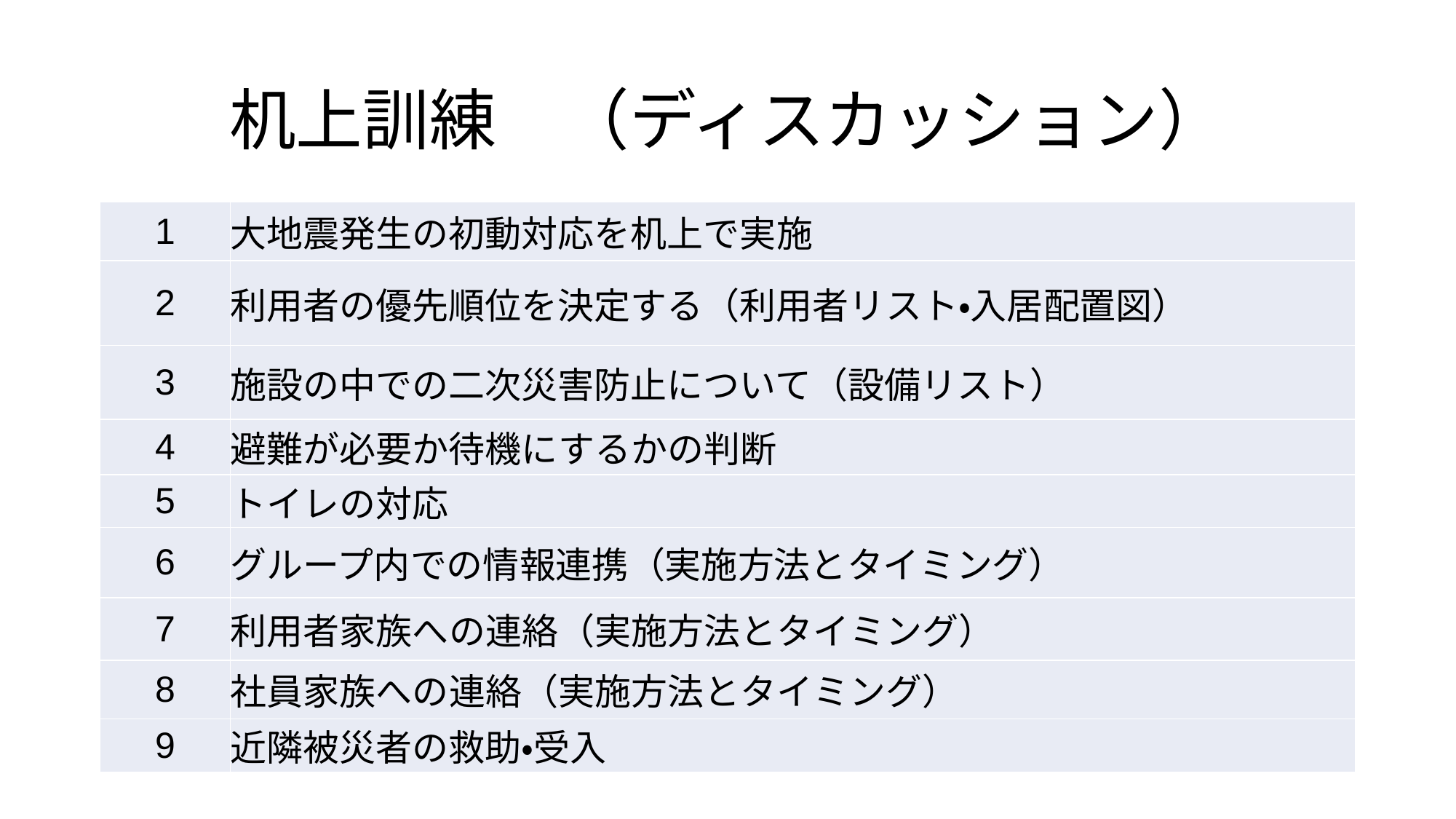

# 机上訓練　（ディスカッション）
| 1 | 大地震発生の初動対応を机上で実施 |
| --- | --- |
| 2 | 利用者の優先順位を決定する（利用者リスト・入居配置図） |
| 3 | 施設の中での二次災害防止について（設備リスト） |
| 4 | 避難が必要か待機にするかの判断 |
| 5 | トイレの対応 |
| 6 | グループ内での情報連携（実施方法とタイミング） |
| 7 | 利用者家族への連絡（実施方法とタイミング） |
| 8 | 社員家族への連絡（実施方法とタイミング） |
| 9 | 近隣被災者の救助・受入 |